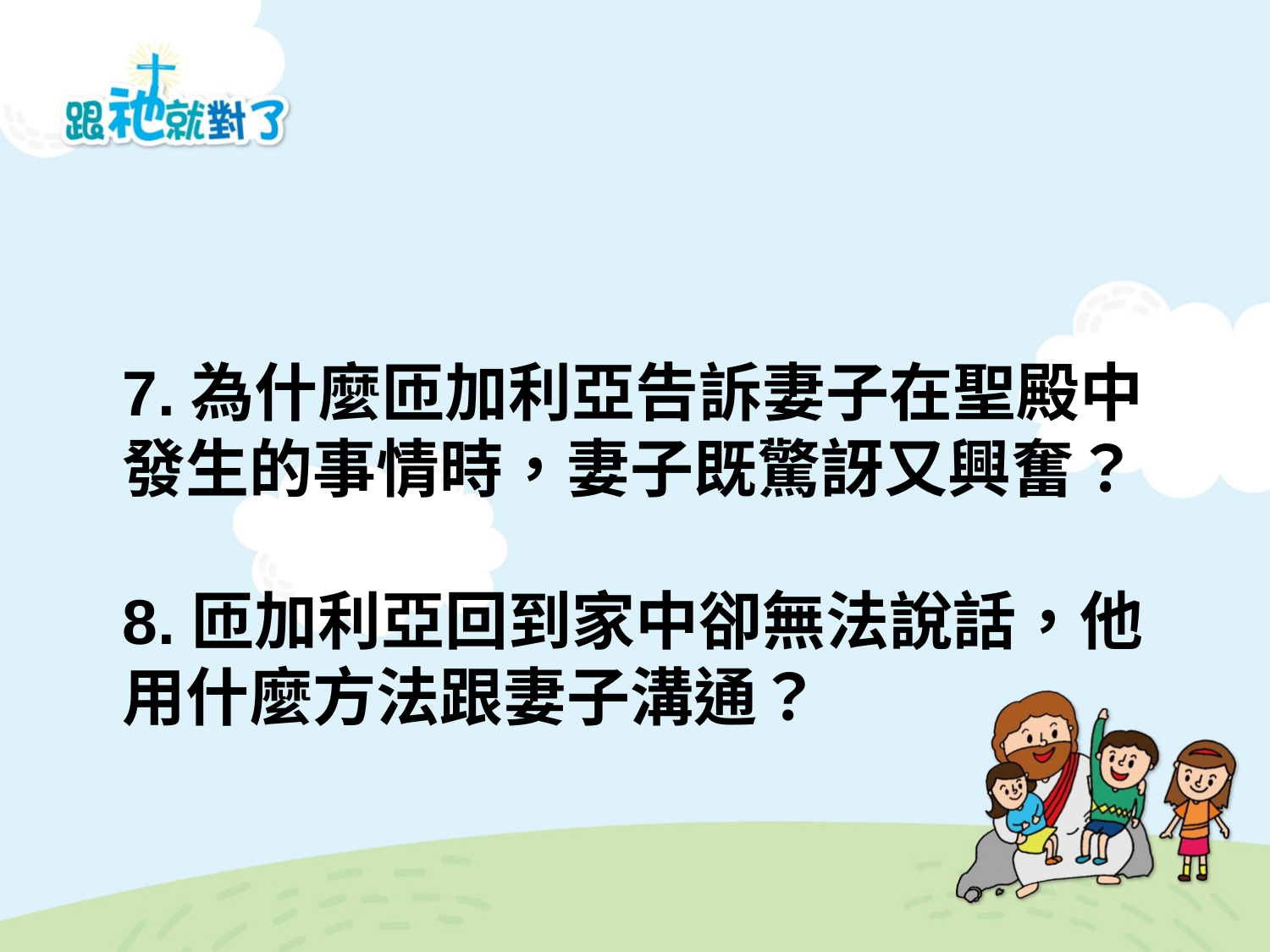

7.為什麼匝加利亞告訴妻子在聖殿中發生的事情時，妻子既驚訝又興奮？

8.匝加利亞回到家中卻無法說話，他用什麼方法跟妻子溝通？